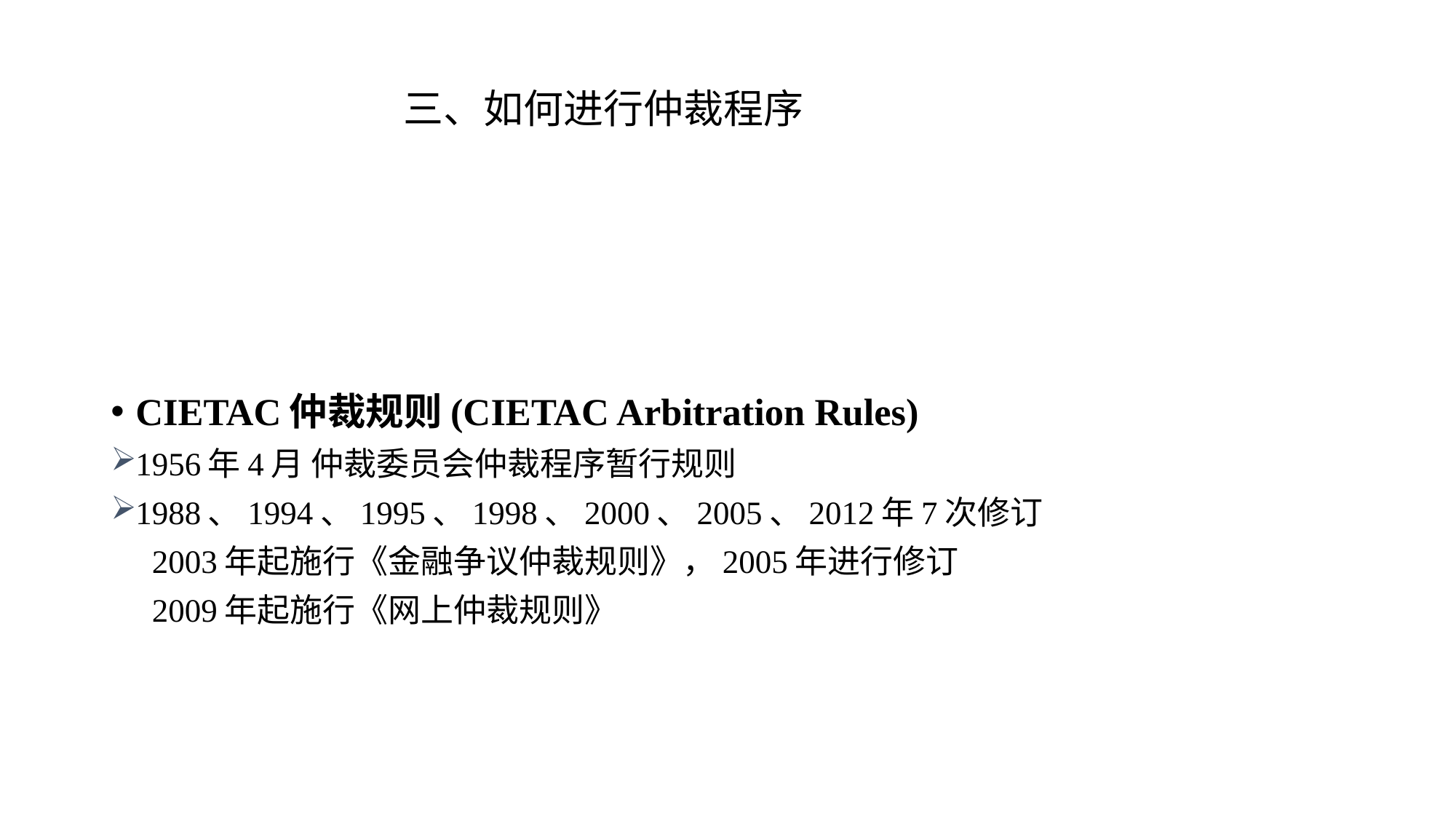

# 三、如何进行仲裁程序

CIETAC仲裁规则(CIETAC Arbitration Rules)
1956年4月 仲裁委员会仲裁程序暂行规则
1988、1994、1995、1998、2000、2005、2012年7次修订
     2003年起施行《金融争议仲裁规则》，2005年进行修订
     2009年起施行《网上仲裁规则》